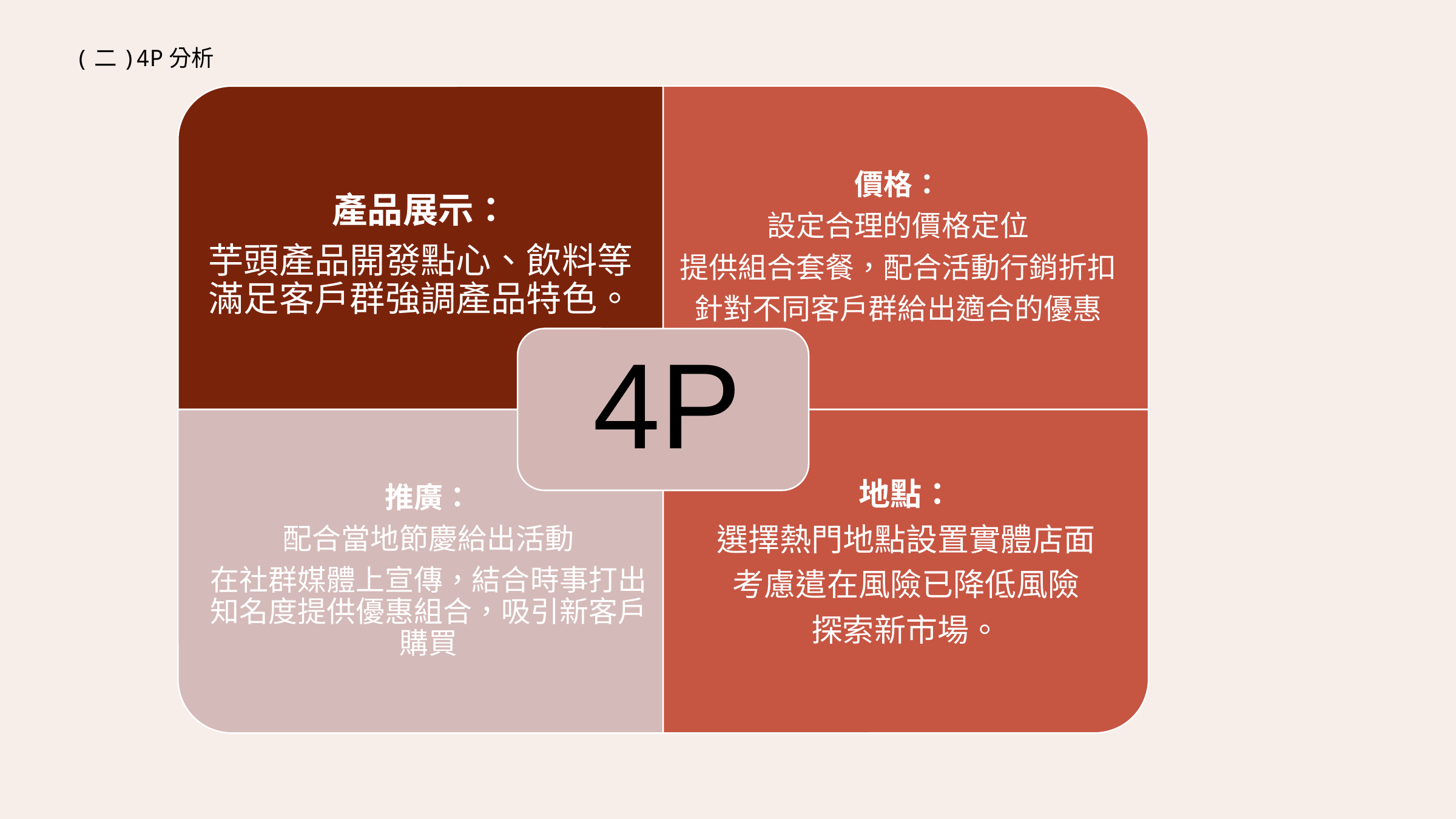

(二)4P分析

產品展示：
芋頭產品開發點心、飲料等滿足客戶群強調產品特色。
價格：
設定合理的價格定位
提供組合套餐，配合活動行銷折扣
針對不同客戶群給出適合的優惠
推廣：
配合當地節慶給出活動
在社群媒體上宣傳，結合時事打出知名度提供優惠組合，吸引新客戶購買
地點：
選擇熱門地點設置實體店面
考慮遣在風險已降低風險
探索新市場。
4P